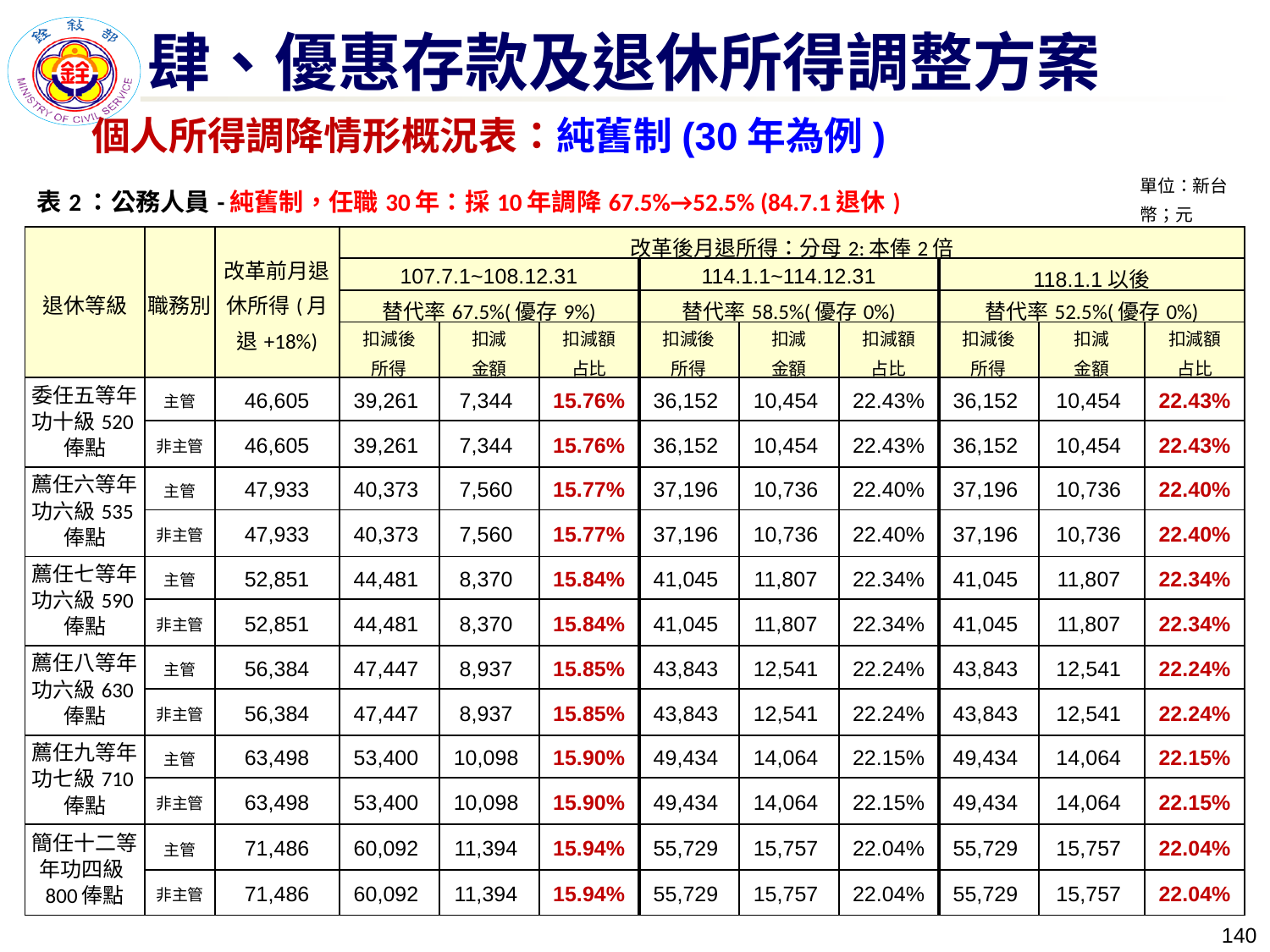

肆、優惠存款及退休所得調整方案
個人所得調降情形概況表：純舊制(30年為例)
| 表2：公務人員-純舊制，任職30年：採10年調降67.5%→52.5% (84.7.1退休) |  |  |  |  |  |  |  |  |  |  | 單位：新台幣；元 |  |
| --- | --- | --- | --- | --- | --- | --- | --- | --- | --- | --- | --- | --- |
| 退休等級 | 職務別 | 改革前月退休所得(月退+18%) | 改革後月退所得：分母2:本俸2倍 |  |  |  |  |  |  |  |  |  |
|  |  |  | 107.7.1~108.12.31 |  |  | 114.1.1~114.12.31 |  |  | 118.1.1以後 |  |  |  |
|  |  |  | 替代率67.5%(優存9%) |  |  | 替代率58.5%(優存0%) |  |  | 替代率52.5%(優存0%) |  |  |  |
|  |  |  | 扣減後 所得 | 扣減 金額 | 扣減額 占比 | 扣減後 所得 | 扣減 金額 | 扣減額 占比 | 扣減後 所得 | 扣減 金額 |  | 扣減額 占比 |
| 委任五等年功十級520俸點 | 主管 | 46,605 | 39,261 | 7,344 | 15.76% | 36,152 | 10,454 | 22.43% | 36,152 | 10,454 |  | 22.43% |
|  | 非主管 | 46,605 | 39,261 | 7,344 | 15.76% | 36,152 | 10,454 | 22.43% | 36,152 | 10,454 |  | 22.43% |
| 薦任六等年功六級535俸點 | 主管 | 47,933 | 40,373 | 7,560 | 15.77% | 37,196 | 10,736 | 22.40% | 37,196 | 10,736 |  | 22.40% |
|  | 非主管 | 47,933 | 40,373 | 7,560 | 15.77% | 37,196 | 10,736 | 22.40% | 37,196 | 10,736 |  | 22.40% |
| 薦任七等年功六級590俸點 | 主管 | 52,851 | 44,481 | 8,370 | 15.84% | 41,045 | 11,807 | 22.34% | 41,045 | 11,807 |  | 22.34% |
|  | 非主管 | 52,851 | 44,481 | 8,370 | 15.84% | 41,045 | 11,807 | 22.34% | 41,045 | 11,807 |  | 22.34% |
| 薦任八等年功六級630俸點 | 主管 | 56,384 | 47,447 | 8,937 | 15.85% | 43,843 | 12,541 | 22.24% | 43,843 | 12,541 |  | 22.24% |
|  | 非主管 | 56,384 | 47,447 | 8,937 | 15.85% | 43,843 | 12,541 | 22.24% | 43,843 | 12,541 |  | 22.24% |
| 薦任九等年功七級710俸點 | 主管 | 63,498 | 53,400 | 10,098 | 15.90% | 49,434 | 14,064 | 22.15% | 49,434 | 14,064 |  | 22.15% |
|  | 非主管 | 63,498 | 53,400 | 10,098 | 15.90% | 49,434 | 14,064 | 22.15% | 49,434 | 14,064 |  | 22.15% |
| 簡任十二等年功四級800俸點 | 主管 | 71,486 | 60,092 | 11,394 | 15.94% | 55,729 | 15,757 | 22.04% | 55,729 | 15,757 |  | 22.04% |
|  | 非主管 | 71,486 | 60,092 | 11,394 | 15.94% | 55,729 | 15,757 | 22.04% | 55,729 | 15,757 |  | 22.04% |

140